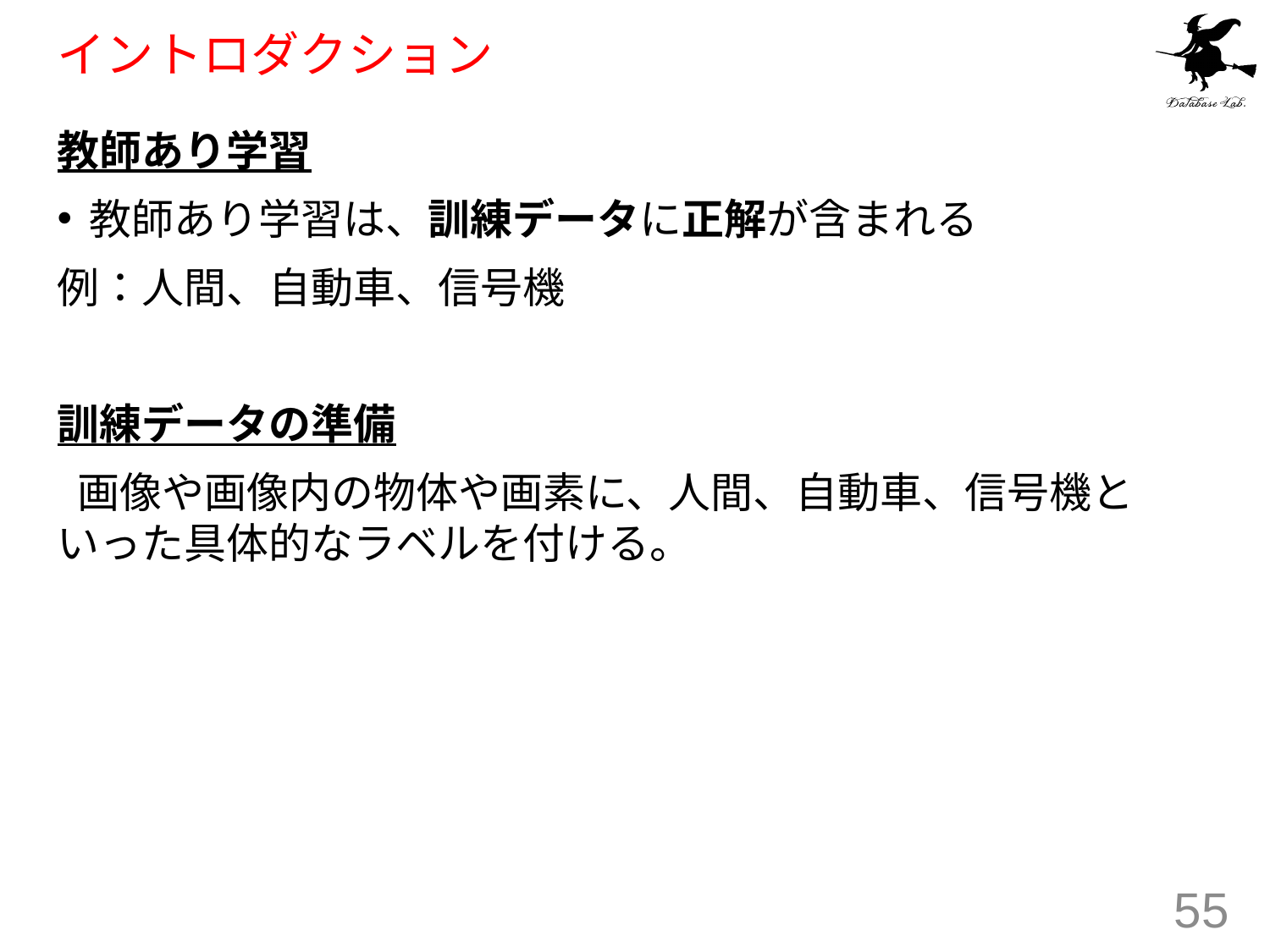

# イントロダクション
教師あり学習
教師あり学習は、訓練データに正解が含まれる
例：人間、自動車、信号機

訓練データの準備
 画像や画像内の物体や画素に、人間、自動車、信号機といった具体的なラベルを付ける。
55